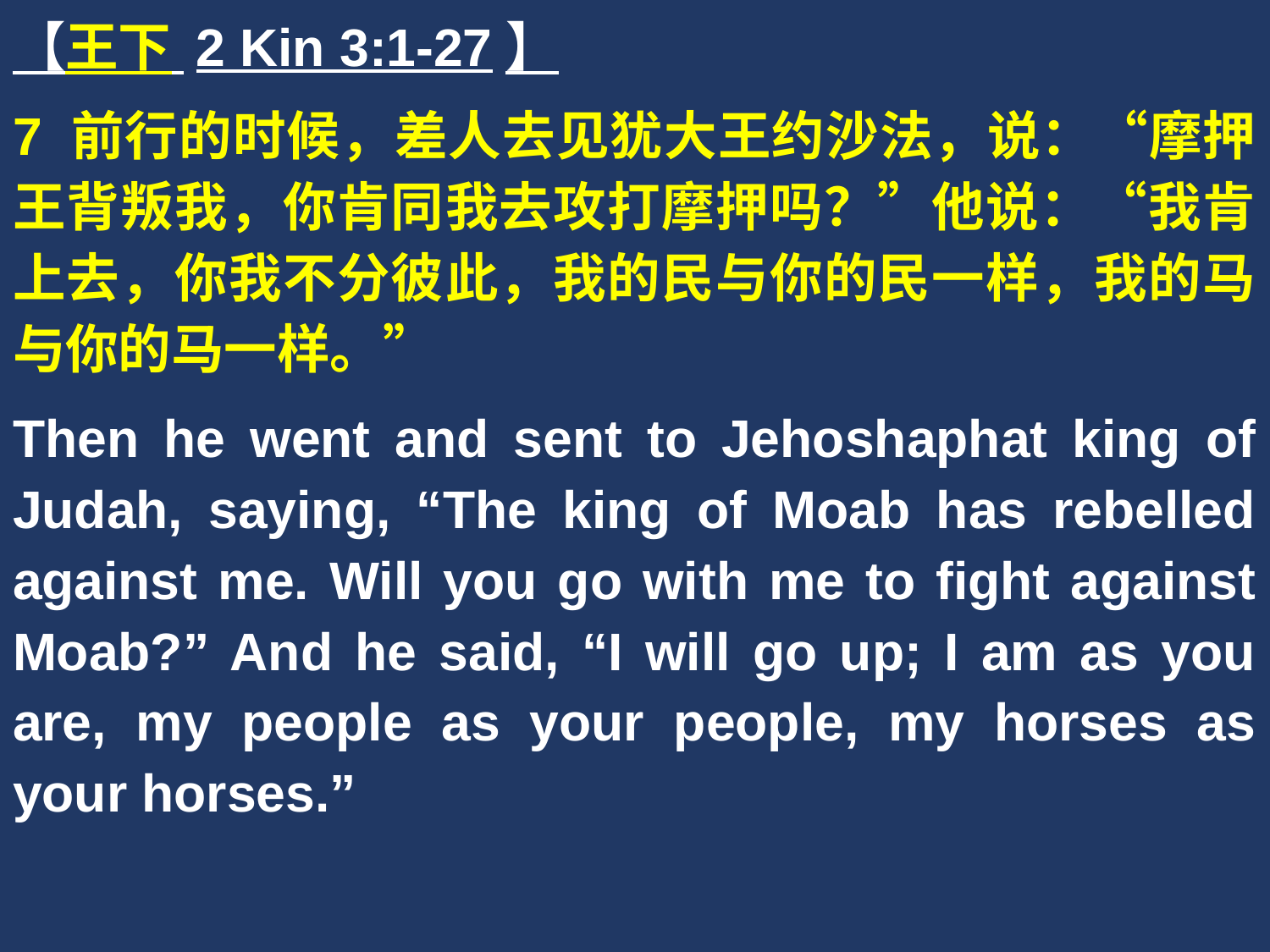

【王下 2 Kin 3:1-27】
7 前行的时候，差人去见犹大王约沙法，说：“摩押王背叛我，你肯同我去攻打摩押吗？”他说：“我肯上去，你我不分彼此，我的民与你的民一样，我的马与你的马一样。”
Then he went and sent to Jehoshaphat king of Judah, saying, “The king of Moab has rebelled against me. Will you go with me to fight against Moab?” And he said, “I will go up; I am as you are, my people as your people, my horses as your horses.”